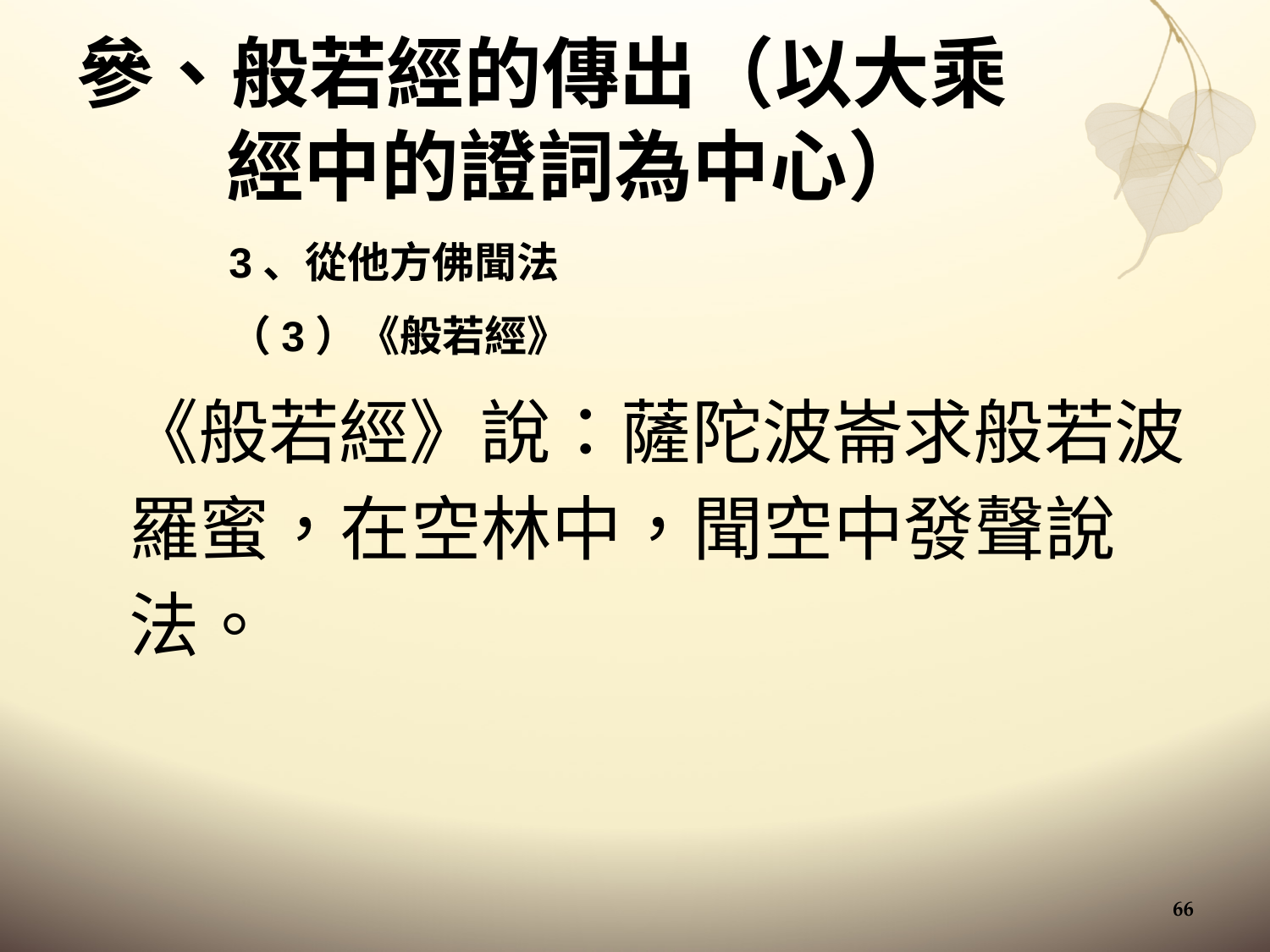

# 參、般若經的傳出（以大乘經中的證詞為中心）
3、從他方佛聞法
（3）《般若經》
《般若經》說：薩陀波崙求般若波羅蜜，在空林中，聞空中發聲說法。
66